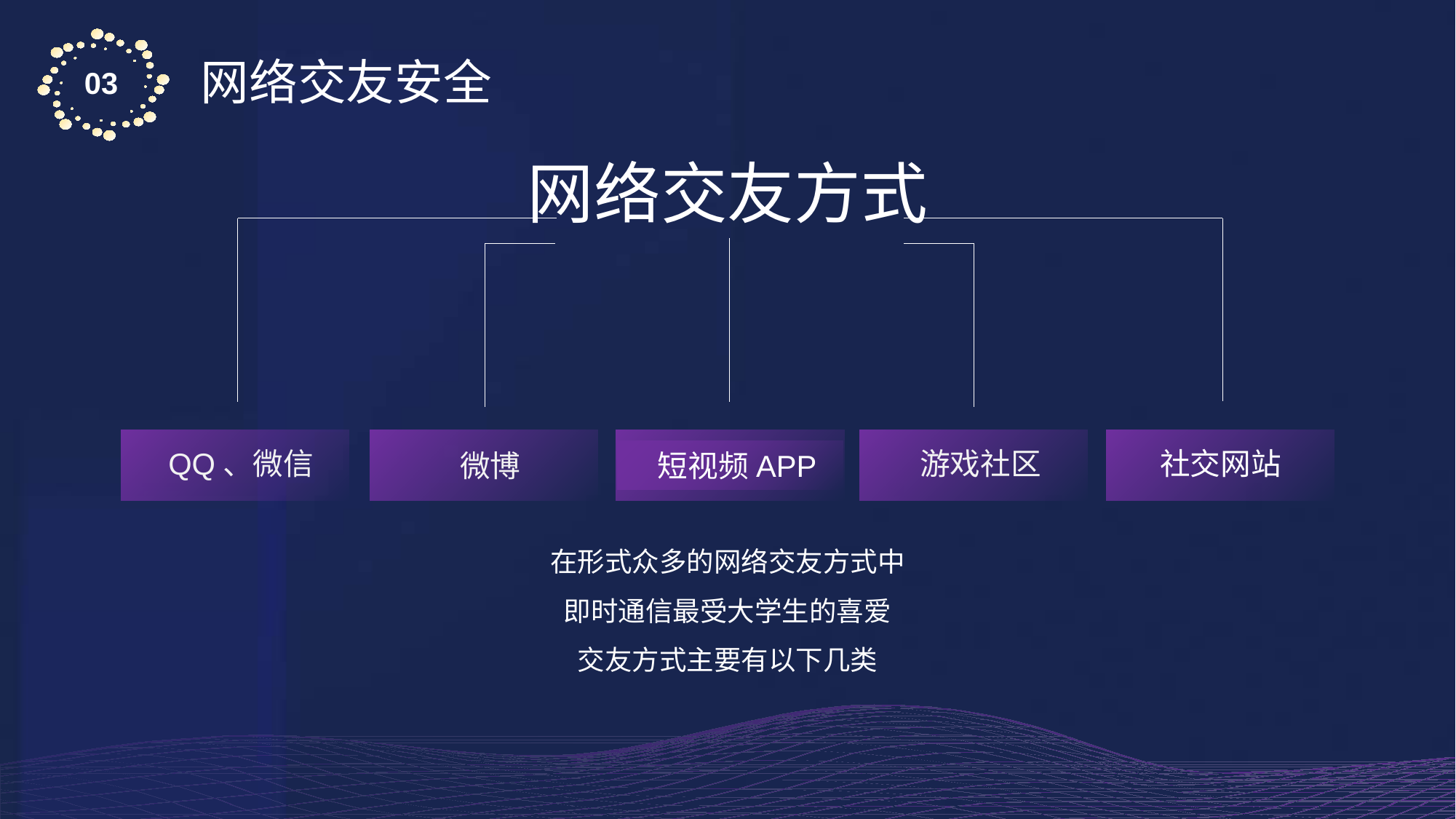

网络交友方式

社交网站
 QQ、微信
 微博
 短视频APP
 游戏社区
在形式众多的网络交友方式中
即时通信最受大学生的喜爱
交友方式主要有以下几类